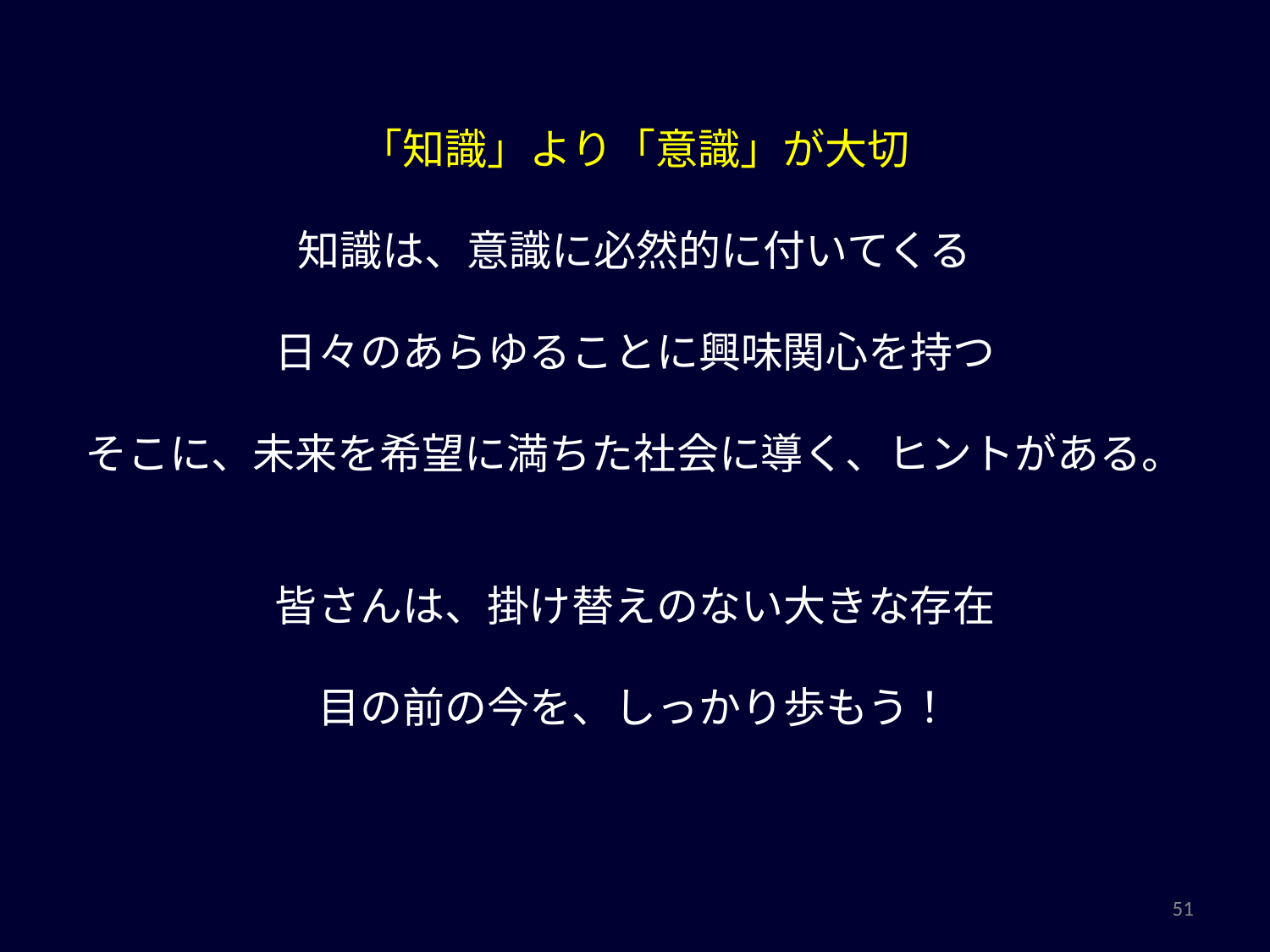

「知識」より「意識」が大切

知識は、意識に必然的に付いてくる

日々のあらゆることに興味関心を持つ

そこに、未来を希望に満ちた社会に導く、ヒントがある。

皆さんは、掛け替えのない大きな存在

目の前の今を、しっかり歩もう！
51